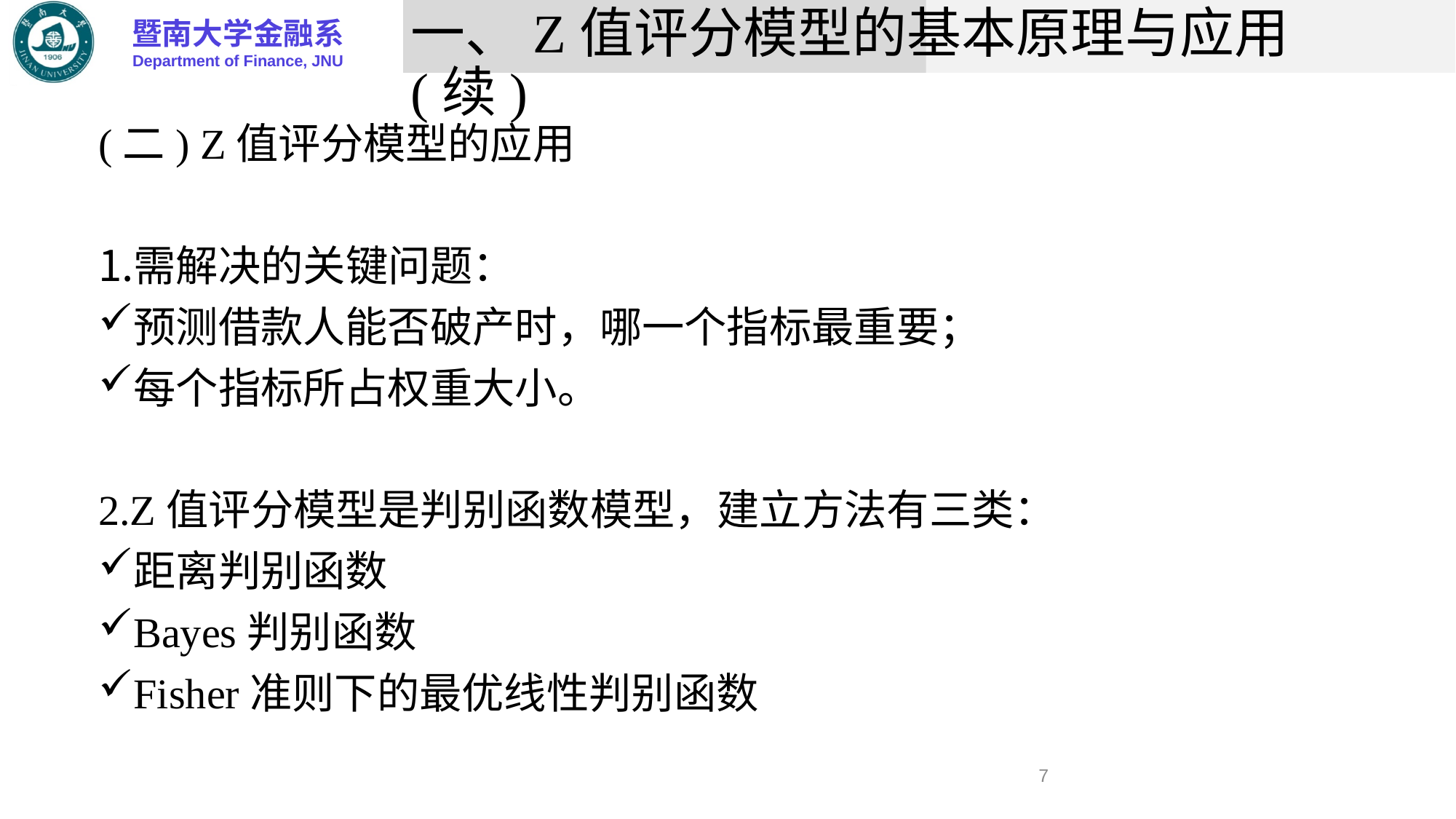

# 一、Z值评分模型的基本原理与应用(续)
(二) Z值评分模型的应用

需解决的关键问题：
预测借款人能否破产时，哪一个指标最重要；
每个指标所占权重大小。

Z值评分模型是判别函数模型，建立方法有三类：
距离判别函数
Bayes判别函数
Fisher准则下的最优线性判别函数

7